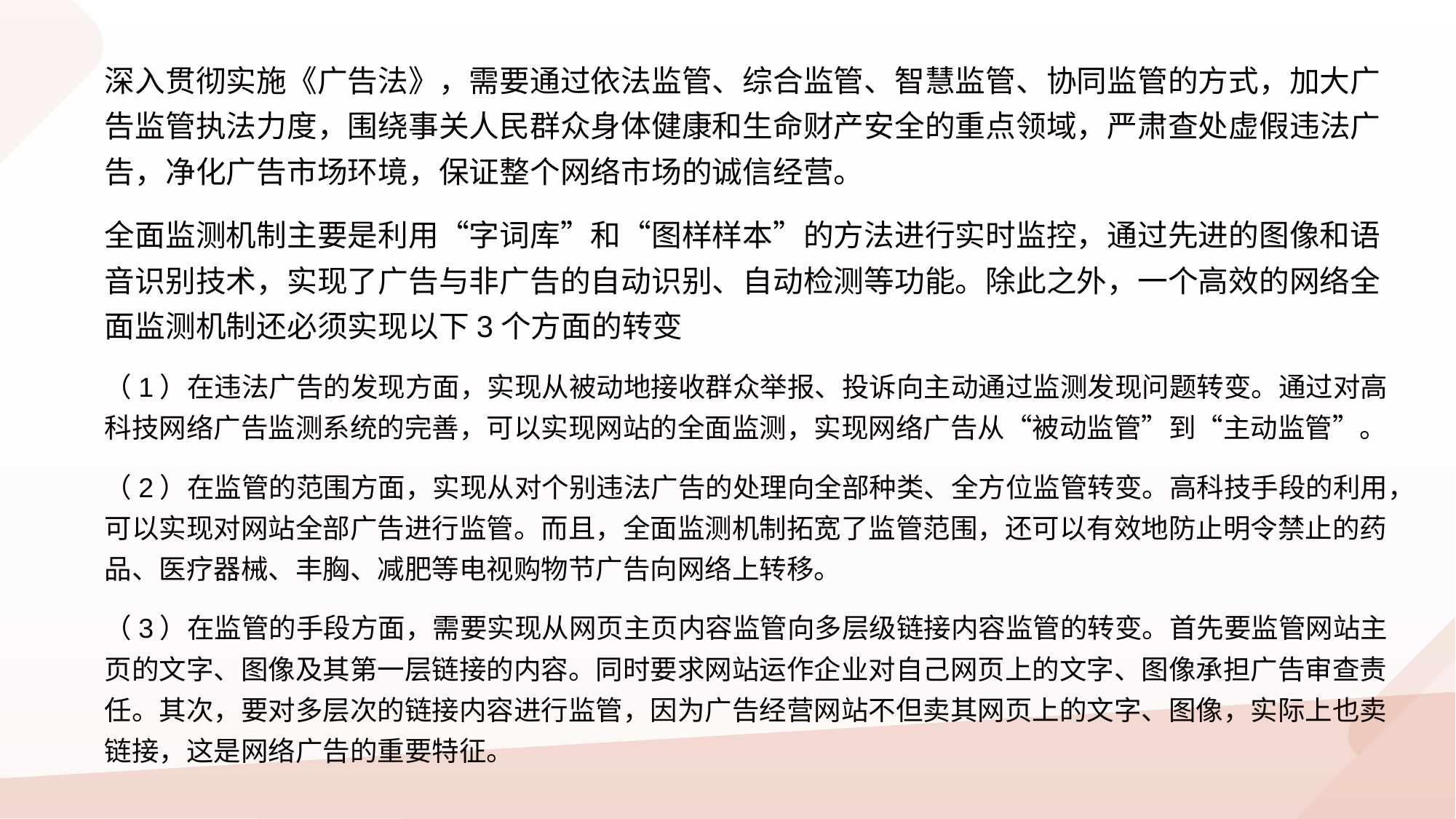

深入贯彻实施《广告法》，需要通过依法监管、综合监管、智慧监管、协同监管的方式，加大广告监管执法力度，围绕事关人民群众身体健康和生命财产安全的重点领域，严肃查处虚假违法广告，净化广告市场环境，保证整个网络市场的诚信经营。
全面监测机制主要是利用“字词库”和“图样样本”的方法进行实时监控，通过先进的图像和语音识别技术，实现了广告与非广告的自动识别、自动检测等功能。除此之外，一个高效的网络全面监测机制还必须实现以下3个方面的转变
（1）在违法广告的发现方面，实现从被动地接收群众举报、投诉向主动通过监测发现问题转变。通过对高科技网络广告监测系统的完善，可以实现网站的全面监测，实现网络广告从“被动监管”到“主动监管”。
（2）在监管的范围方面，实现从对个别违法广告的处理向全部种类、全方位监管转变。高科技手段的利用，可以实现对网站全部广告进行监管。而且，全面监测机制拓宽了监管范围，还可以有效地防止明令禁止的药品、医疗器械、丰胸、减肥等电视购物节广告向网络上转移。
（3）在监管的手段方面，需要实现从网页主页内容监管向多层级链接内容监管的转变。首先要监管网站主页的文字、图像及其第一层链接的内容。同时要求网站运作企业对自己网页上的文字、图像承担广告审查责任。其次，要对多层次的链接内容进行监管，因为广告经营网站不但卖其网页上的文字、图像，实际上也卖链接，这是网络广告的重要特征。